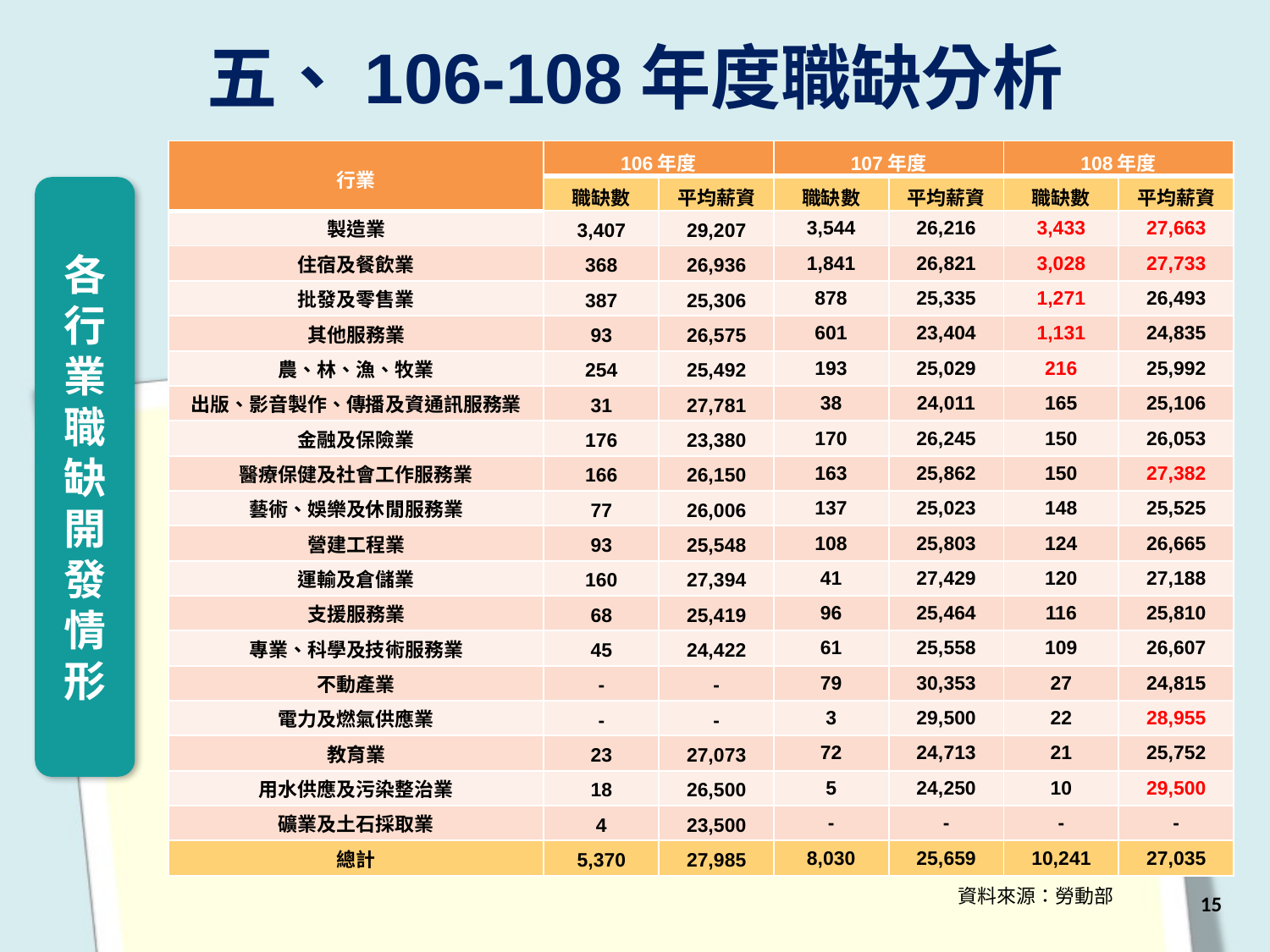

五、106-108年度職缺分析
| 行業 | 106年度 |  | 107年度 |  | 108年度 |  |
| --- | --- | --- | --- | --- | --- | --- |
|  | 職缺數 | 平均薪資 | 職缺數 | 平均薪資 | 職缺數 | 平均薪資 |
| 製造業 | 3,407 | 29,207 | 3,544 | 26,216 | 3,433 | 27,663 |
| 住宿及餐飲業 | 368 | 26,936 | 1,841 | 26,821 | 3,028 | 27,733 |
| 批發及零售業 | 387 | 25,306 | 878 | 25,335 | 1,271 | 26,493 |
| 其他服務業 | 93 | 26,575 | 601 | 23,404 | 1,131 | 24,835 |
| 農、林、漁、牧業 | 254 | 25,492 | 193 | 25,029 | 216 | 25,992 |
| 出版、影音製作、傳播及資通訊服務業 | 31 | 27,781 | 38 | 24,011 | 165 | 25,106 |
| 金融及保險業 | 176 | 23,380 | 170 | 26,245 | 150 | 26,053 |
| 醫療保健及社會工作服務業 | 166 | 26,150 | 163 | 25,862 | 150 | 27,382 |
| 藝術、娛樂及休閒服務業 | 77 | 26,006 | 137 | 25,023 | 148 | 25,525 |
| 營建工程業 | 93 | 25,548 | 108 | 25,803 | 124 | 26,665 |
| 運輸及倉儲業 | 160 | 27,394 | 41 | 27,429 | 120 | 27,188 |
| 支援服務業 | 68 | 25,419 | 96 | 25,464 | 116 | 25,810 |
| 專業、科學及技術服務業 | 45 | 24,422 | 61 | 25,558 | 109 | 26,607 |
| 不動產業 | - | - | 79 | 30,353 | 27 | 24,815 |
| 電力及燃氣供應業 | - | - | 3 | 29,500 | 22 | 28,955 |
| 教育業 | 23 | 27,073 | 72 | 24,713 | 21 | 25,752 |
| 用水供應及污染整治業 | 18 | 26,500 | 5 | 24,250 | 10 | 29,500 |
| 礦業及土石採取業 | 4 | 23,500 | - | - | - | - |
| 總計 | 5,370 | 27,985 | 8,030 | 25,659 | 10,241 | 27,035 |
各行業職缺開發情形
資料來源：勞動部
15